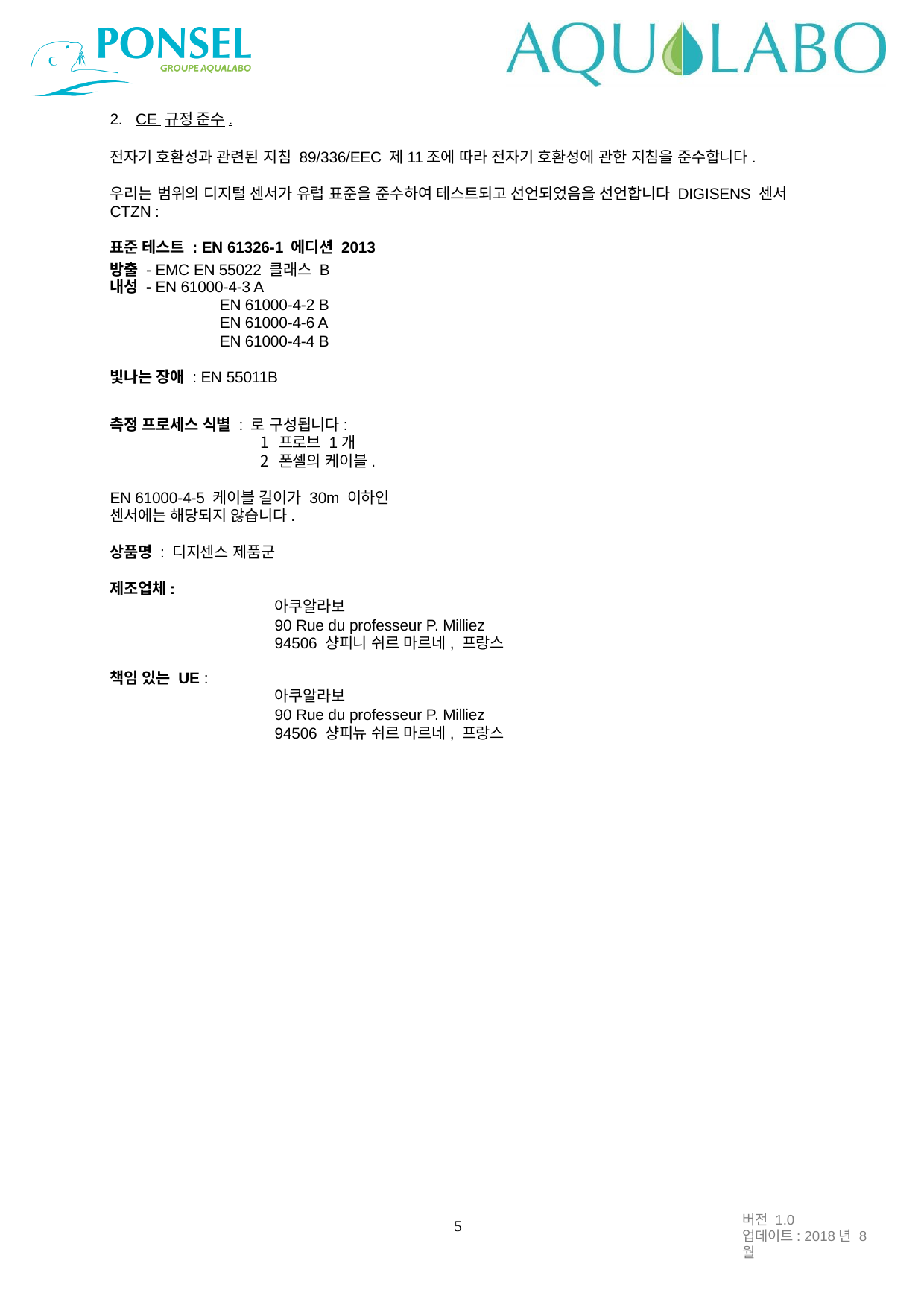

CE 규정 준수.

전자기 호환성과 관련된 지침 89/336/EEC 제11조에 따라 전자기 호환성에 관한 지침을 준수합니다.

우리는 범위의 디지털 센서가 유럽 표준을 준수하여 테스트되고 선언되었음을 선언합니다 DIGISENS 센서 CTZN :
표준 테스트 : EN 61326-1 에디션 2013 방출 - EMC EN 55022 클래스 B
내성 - EN 61000-4-3 A
EN 61000-4-2 B
EN 61000-4-6 A
EN 61000-4-4 B

빛나는 장애 : EN 55011B

측정 프로세스 식별 : 로 구성됩니다:
프로브 1개
폰셀의 케이블.

EN 61000-4-5 케이블 길이가 30m 이하인 센서에는 해당되지 않습니다.

상품명 : 디지센스 제품군

제조업체:
아쿠알라보
90 Rue du professeur P. Milliez 94506 샹피니 쉬르 마르네, 프랑스

책임 있는 UE :
아쿠알라보
90 Rue du professeur P. Milliez 94506 샹피뉴 쉬르 마르네, 프랑스
버전 1.0
업데이트: 2018년 8월
5